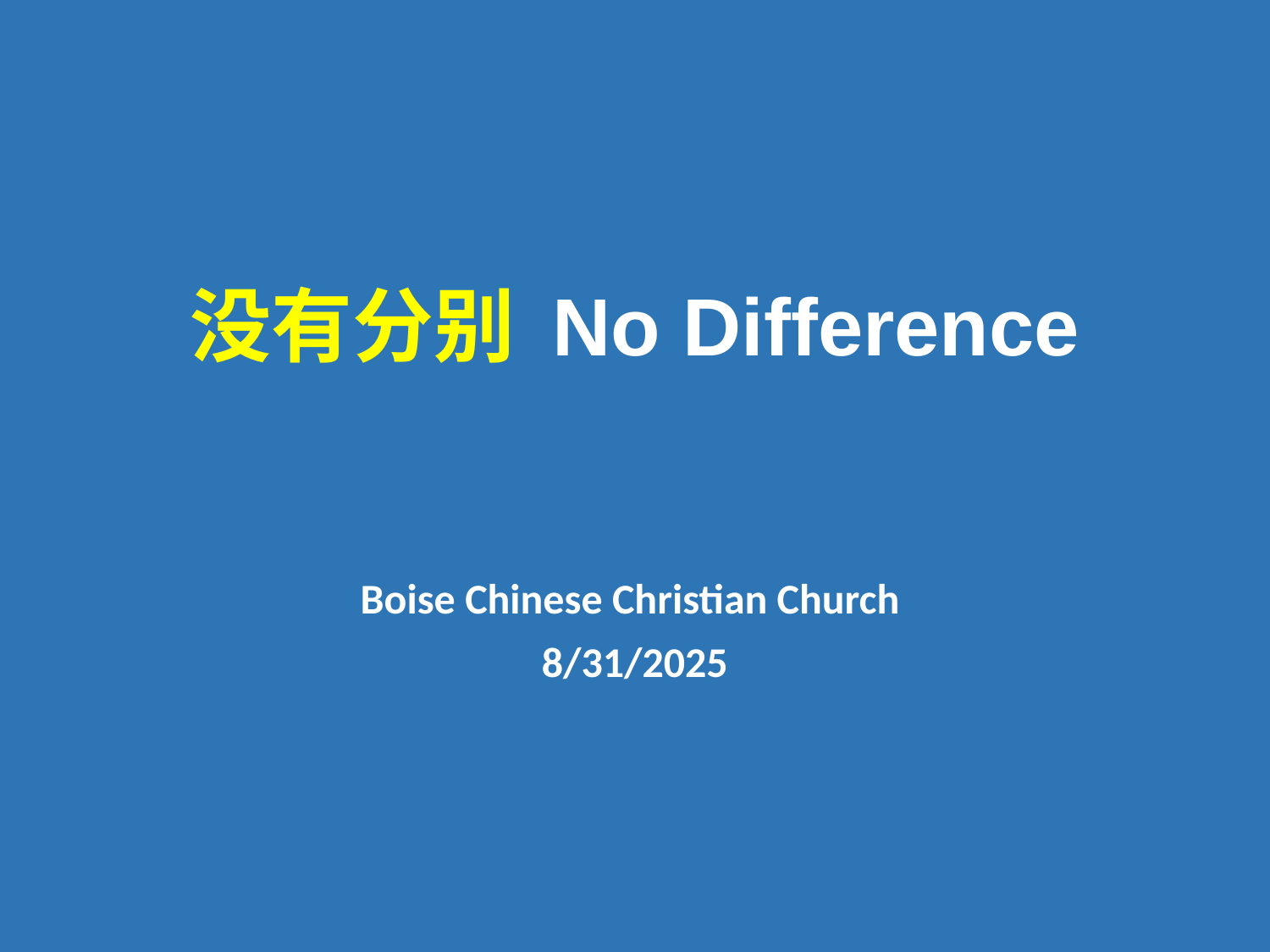

# 没有分别 No Difference
Boise Chinese Christian Church
8/31/2025